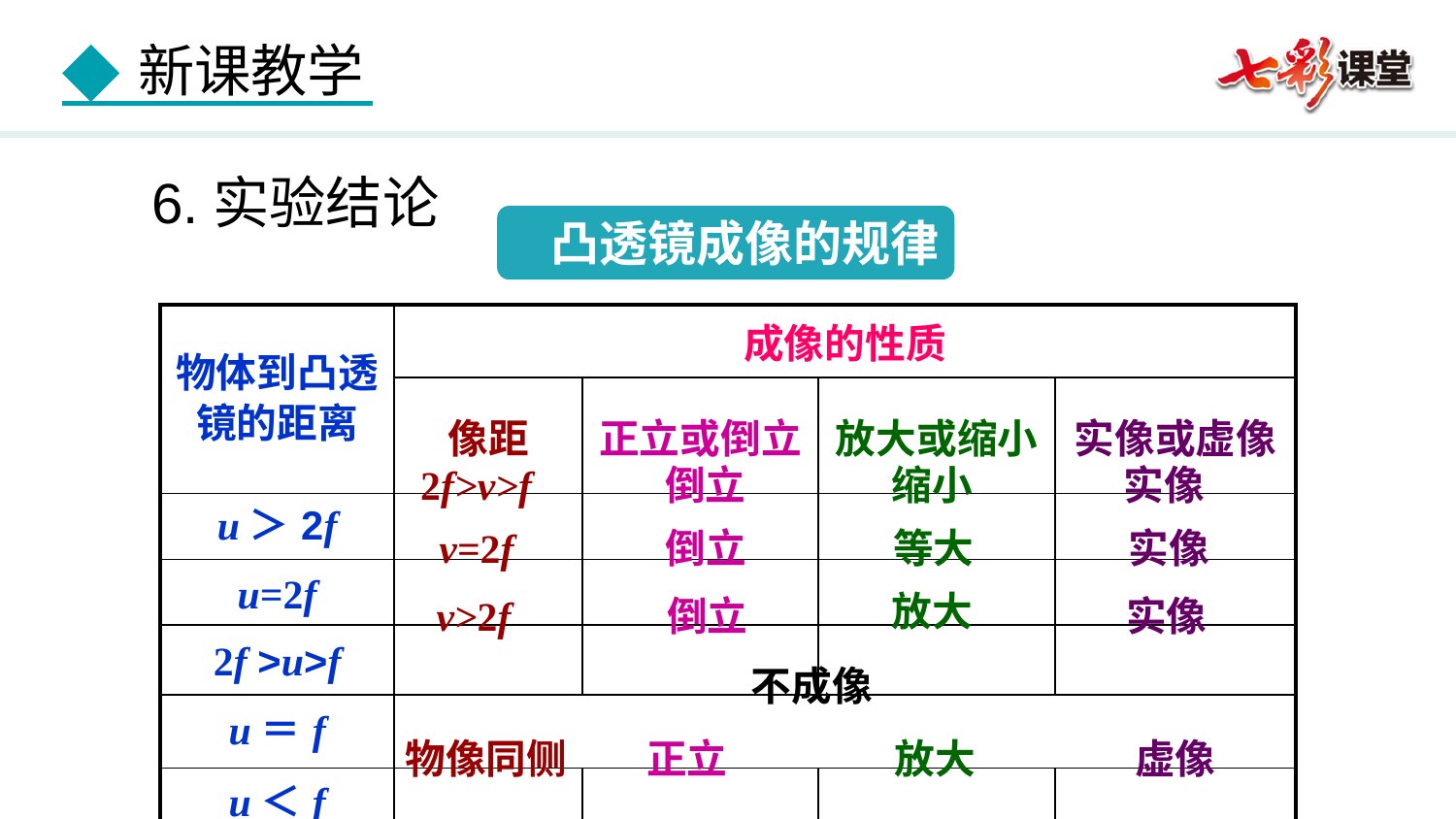

6.实验结论

 凸透镜成像的规律
| 物体到凸透镜的距离 | 成像的性质 |  |  |  |
| --- | --- | --- | --- | --- |
|  | 像距 | 正立或倒立 | 放大或缩小 | 实像或虚像 |
| u＞2f |  |  |  |  |
| u=2f |  |  |  |  |
| 2f >u>f |  |  |  |  |
| u＝f |  |  |  |  |
| u＜f |  |  |  |  |
2f>v>f
倒立
缩小
实像
v=2f
倒立
等大
实像
放大
v>2f
倒立
实像
不成像
物像同侧
正立
放大
虚像